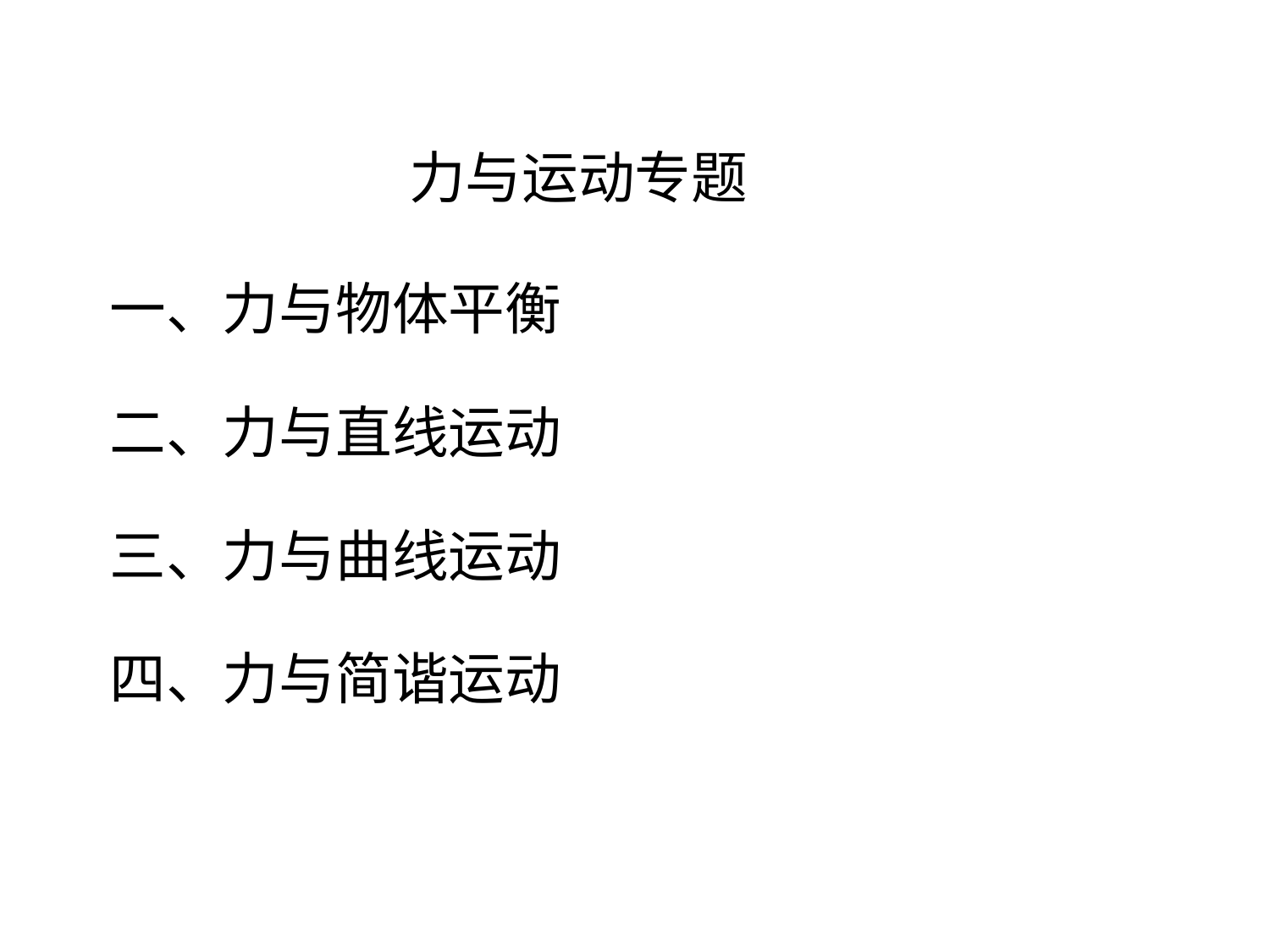

力与运动专题
一、力与物体平衡
二、力与直线运动
三、力与曲线运动
四、力与简谐运动